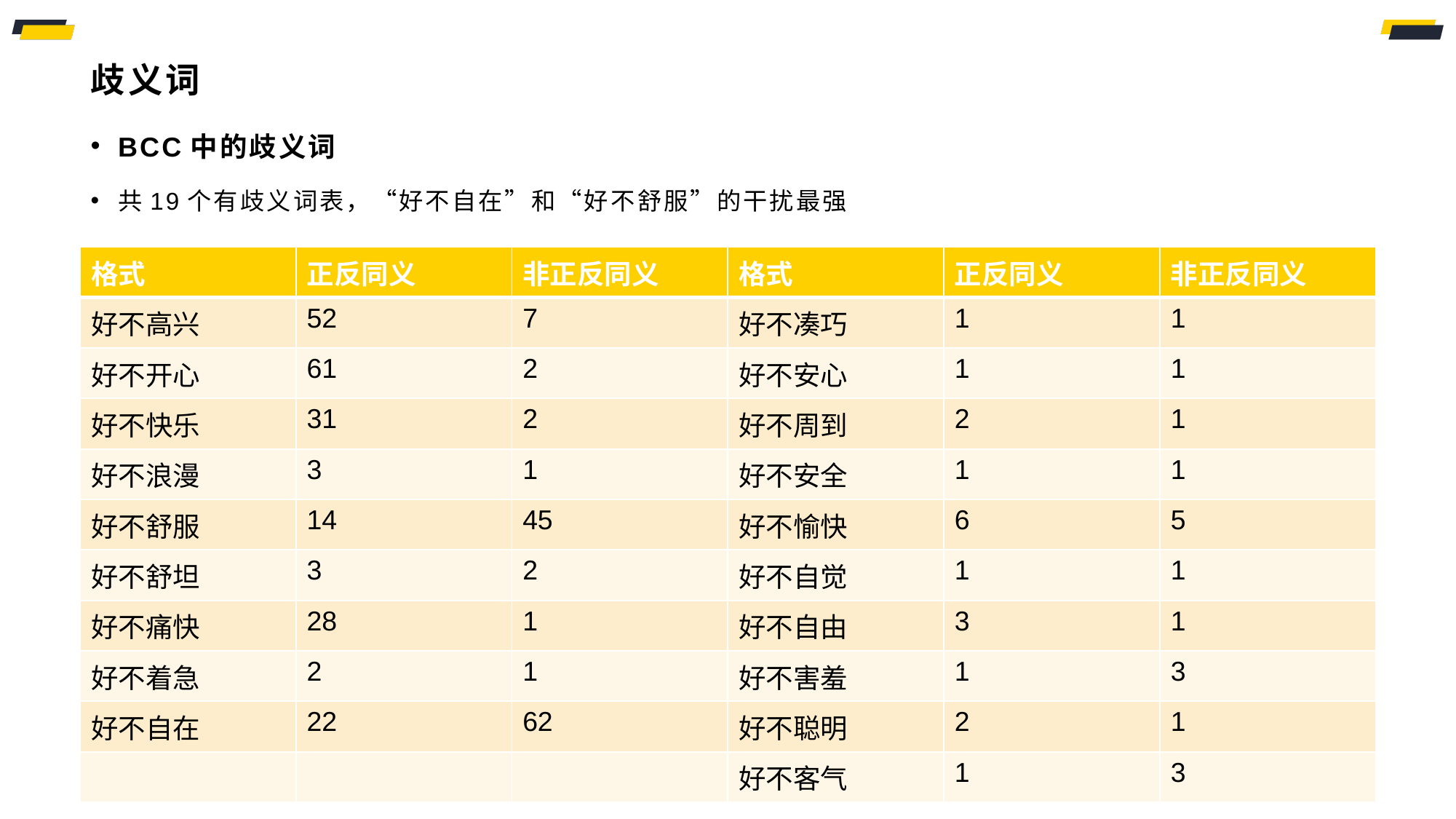

# 歧义词
BCC中的歧义词
共19个有歧义词表，“好不自在”和“好不舒服”的干扰最强

| 格式 | 正反同义 | 非正反同义 | 格式 | 正反同义 | 非正反同义 |
| --- | --- | --- | --- | --- | --- |
| 好不高兴 | 52 | 7 | 好不凑巧 | 1 | 1 |
| 好不开心 | 61 | 2 | 好不安心 | 1 | 1 |
| 好不快乐 | 31 | 2 | 好不周到 | 2 | 1 |
| 好不浪漫 | 3 | 1 | 好不安全 | 1 | 1 |
| 好不舒服 | 14 | 45 | 好不愉快 | 6 | 5 |
| 好不舒坦 | 3 | 2 | 好不自觉 | 1 | 1 |
| 好不痛快 | 28 | 1 | 好不自由 | 3 | 1 |
| 好不着急 | 2 | 1 | 好不害羞 | 1 | 3 |
| 好不自在 | 22 | 62 | 好不聪明 | 2 | 1 |
|  |  |  | 好不客气 | 1 | 3 |